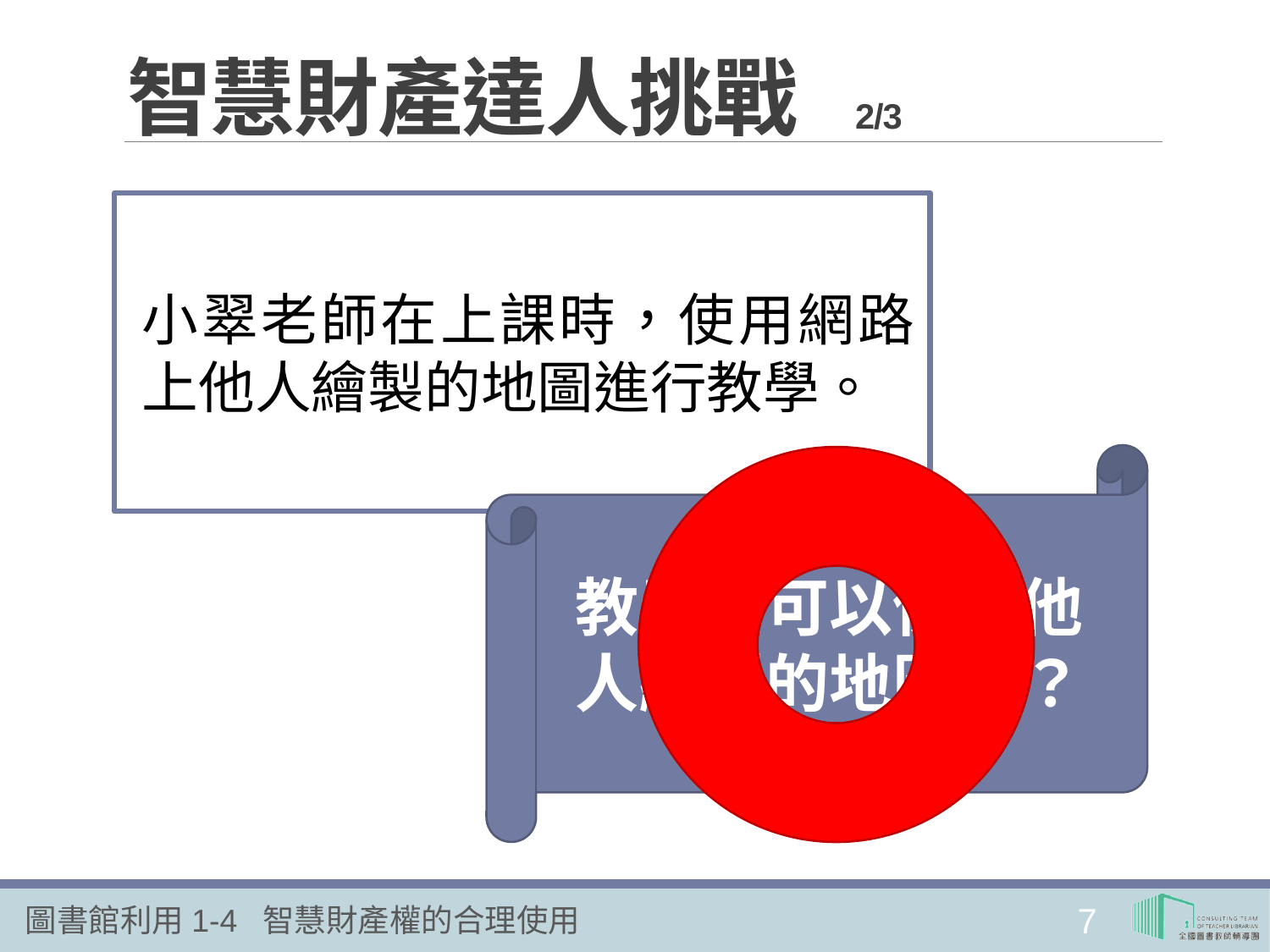

# 智慧財產達人挑戰  2/3
小翠老師在上課時，使用網路上他人繪製的地圖進行教學。
教學時可以使用他人繪製的地圖嗎？